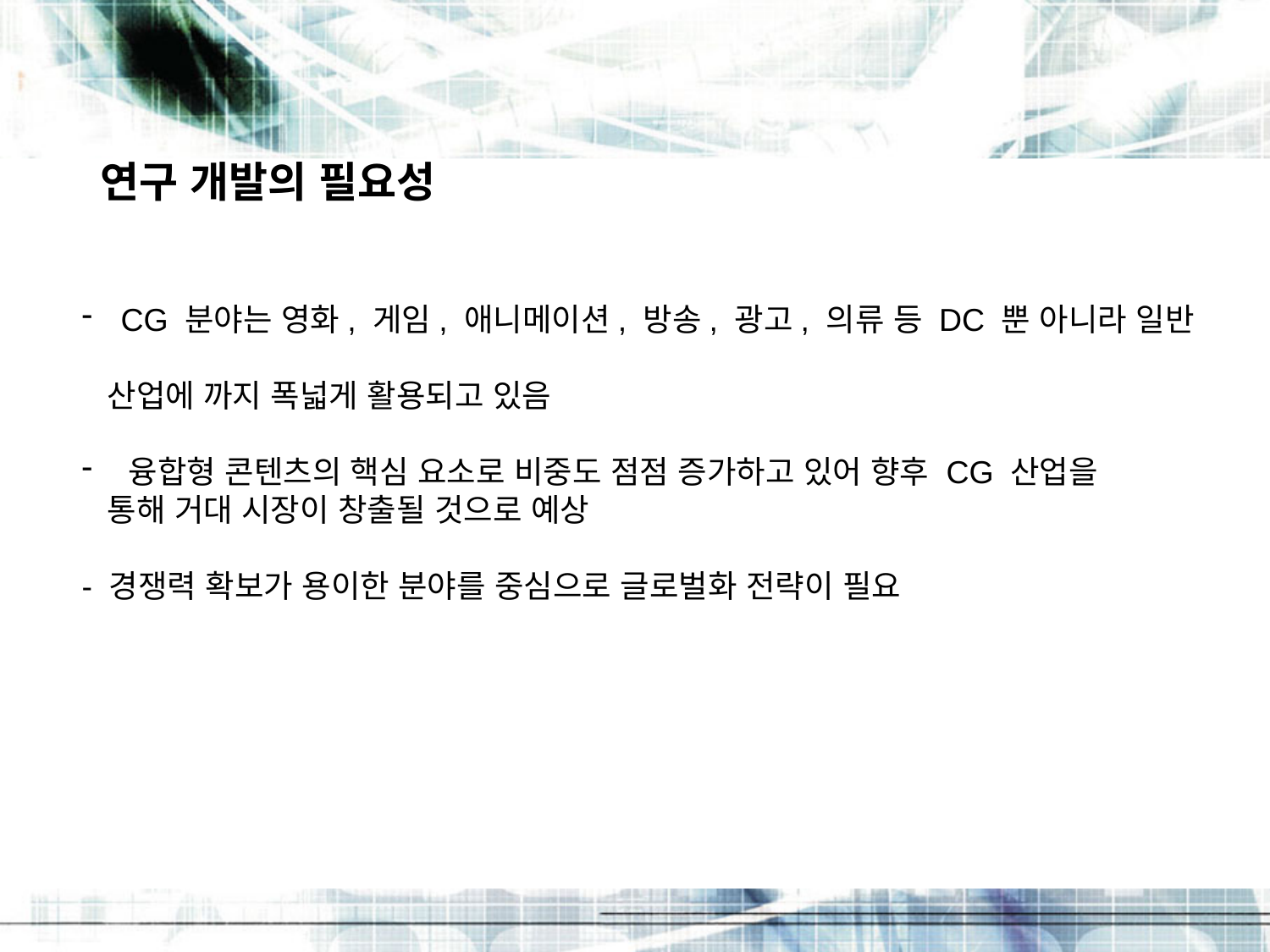

연구 개발의 필요성
 CG 분야는 영화, 게임, 애니메이션, 방송, 광고, 의류 등 DC 뿐 아니라 일반
  산업에 까지 폭넓게 활용되고 있음

 융합형 콘텐츠의 핵심 요소로 비중도 점점 증가하고 있어 향후 CG 산업을
  통해 거대 시장이 창출될 것으로 예상

- 경쟁력 확보가 용이한 분야를 중심으로 글로벌화 전략이 필요